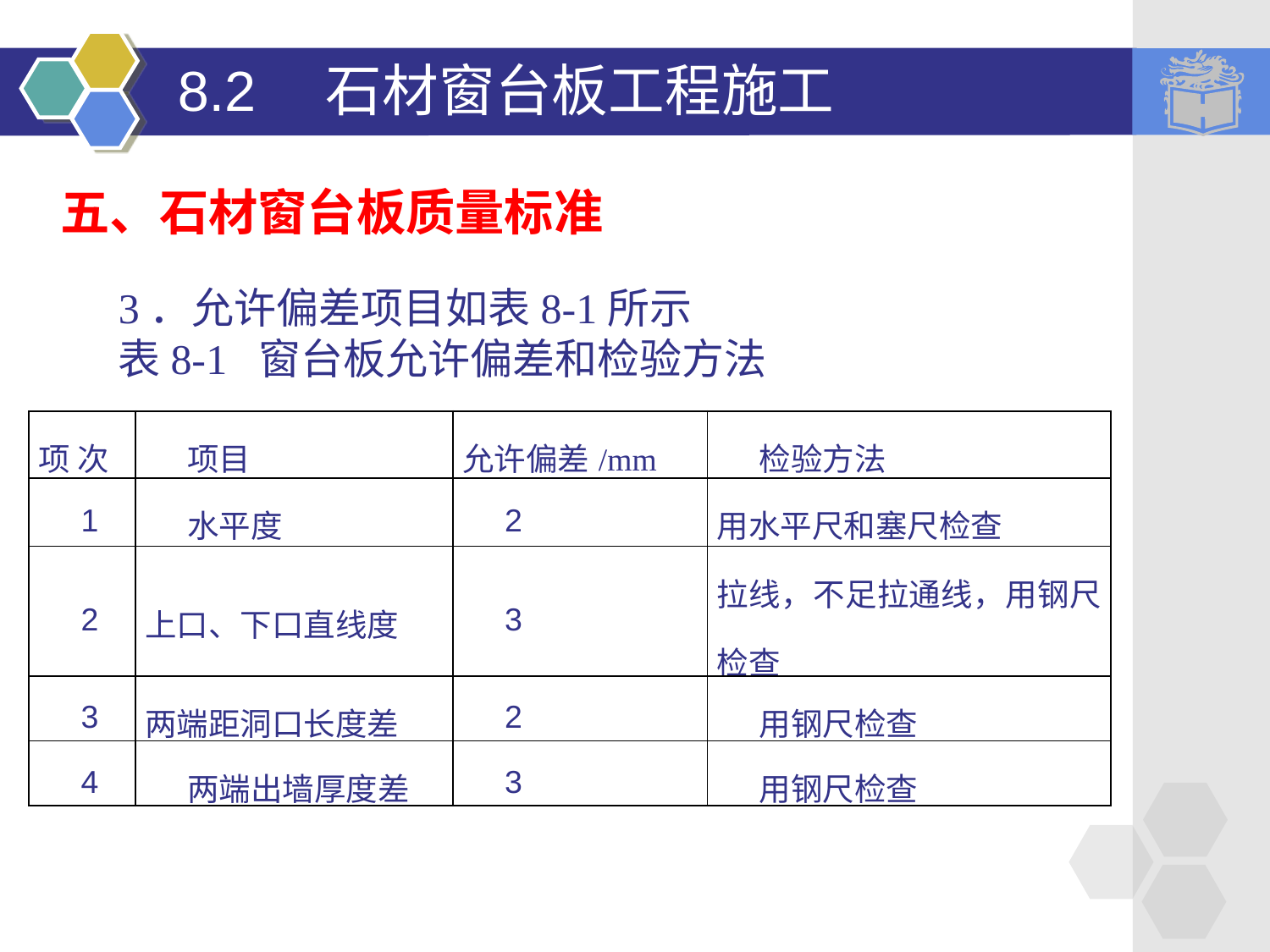

# 8.2　石材窗台板工程施工
五、石材窗台板质量标准
3．允许偏差项目如表8-1所示
表8-1  窗台板允许偏差和检验方法

| 项 次 | 项目 | 允许偏差/mm | 检验方法 |
| --- | --- | --- | --- |
| 1 | 水平度 | 2 | 用水平尺和塞尺检查 |
| 2 | 上口、下口直线度 | 3 | 拉线，不足拉通线，用钢尺检查 |
| 3 | 两端距洞口长度差 | 2 | 用钢尺检查 |
| 4 | 两端出墙厚度差 | 3 | 用钢尺检查 |